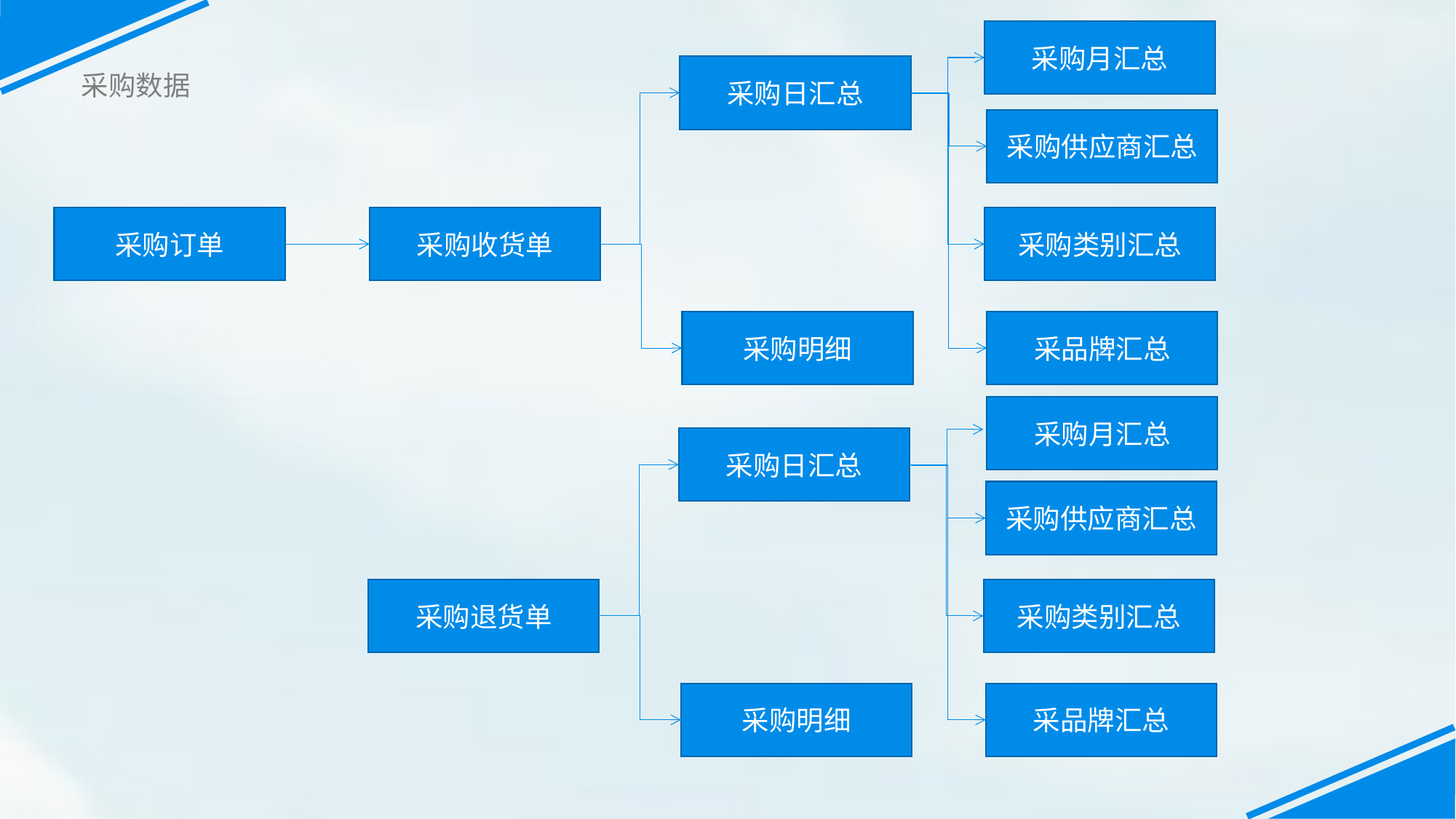

采购月汇总
采购日汇总
采购数据
采购供应商汇总
采购订单
采购收货单
采购类别汇总
采购明细
采品牌汇总
采购月汇总
采购日汇总
采购供应商汇总
采购退货单
采购类别汇总
采购明细
采品牌汇总